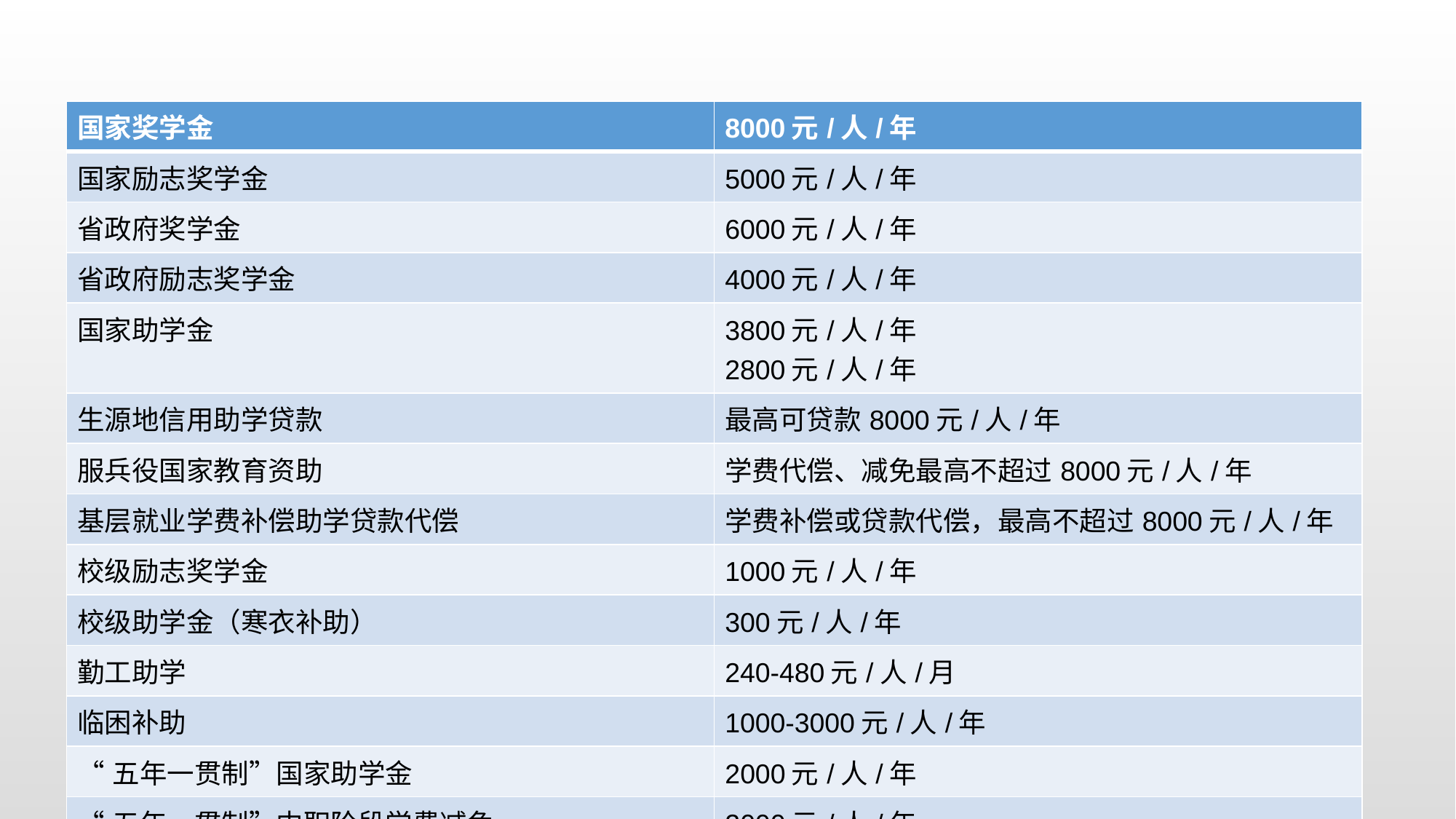

#
| 国家奖学金 | 8000元/人/年 |
| --- | --- |
| 国家励志奖学金 | 5000元/人/年 |
| 省政府奖学金 | 6000元/人/年 |
| 省政府励志奖学金 | 4000元/人/年 |
| 国家助学金 | 3800元/人/年 2800元/人/年 |
| 生源地信用助学贷款 | 最高可贷款8000元/人/年 |
| 服兵役国家教育资助 | 学费代偿、减免最高不超过8000元/人/年 |
| 基层就业学费补偿助学贷款代偿 | 学费补偿或贷款代偿，最高不超过8000元/人/年 |
| 校级励志奖学金 | 1000元/人/年 |
| 校级助学金（寒衣补助） | 300元/人/年 |
| 勤工助学 | 240-480元/人/月 |
| 临困补助 | 1000-3000元/人/年 |
| “五年一贯制”国家助学金 | 2000元/人/年 |
| “五年一贯制”中职阶段学费减免 | 2000元/人/年 |
|  |  |